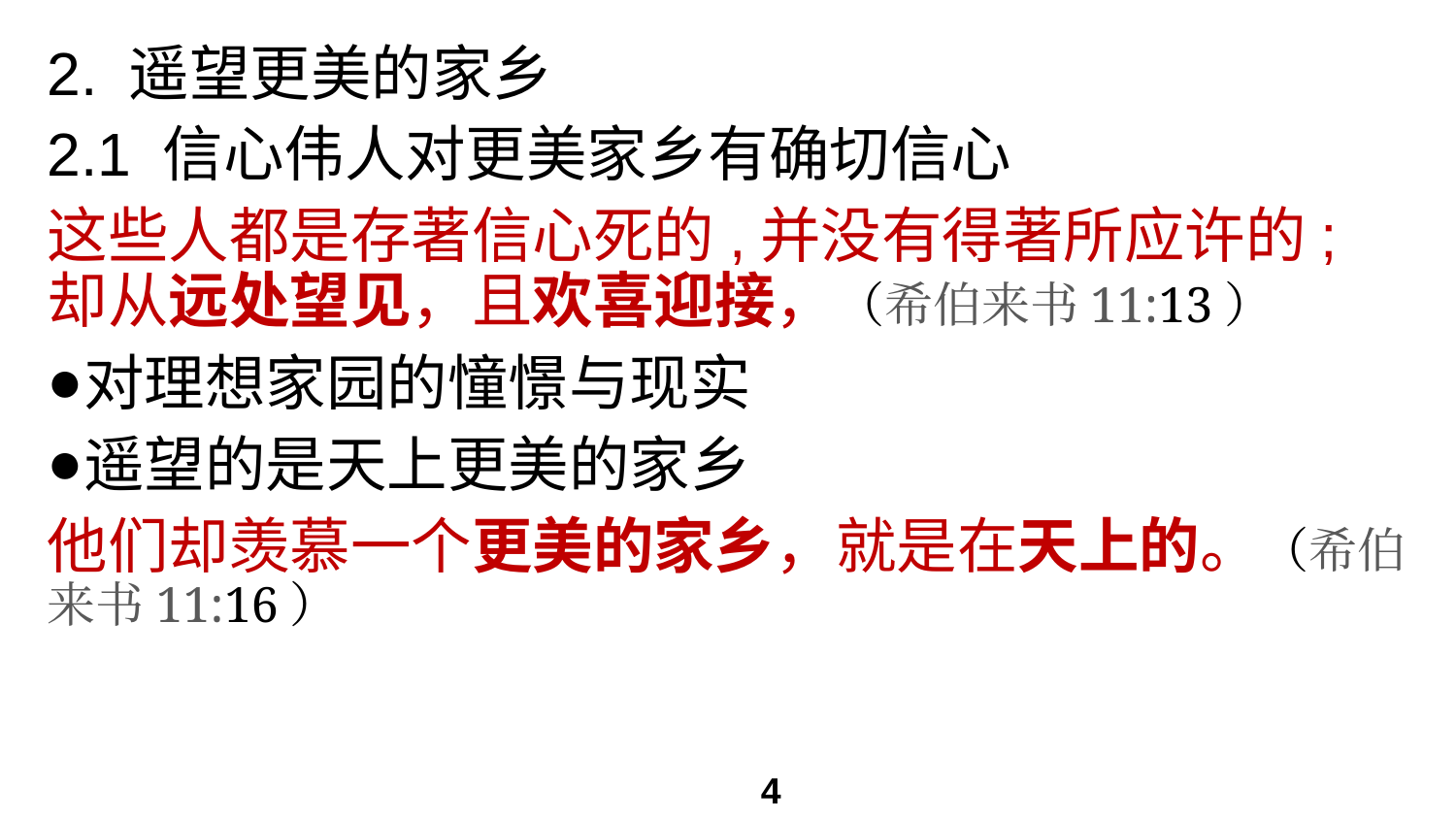

# 2. 遥望更美的家乡
2.1 信心伟人对更美家乡有确切信心
这些人都是存著信心死的,并没有得著所应许的;却从远处望见，且欢喜迎接，（希伯来书11:13）
对理想家园的憧憬与现实
遥望的是天上更美的家乡
他们却羡慕一个更美的家乡，就是在天上的。（希伯来书11:16）
4